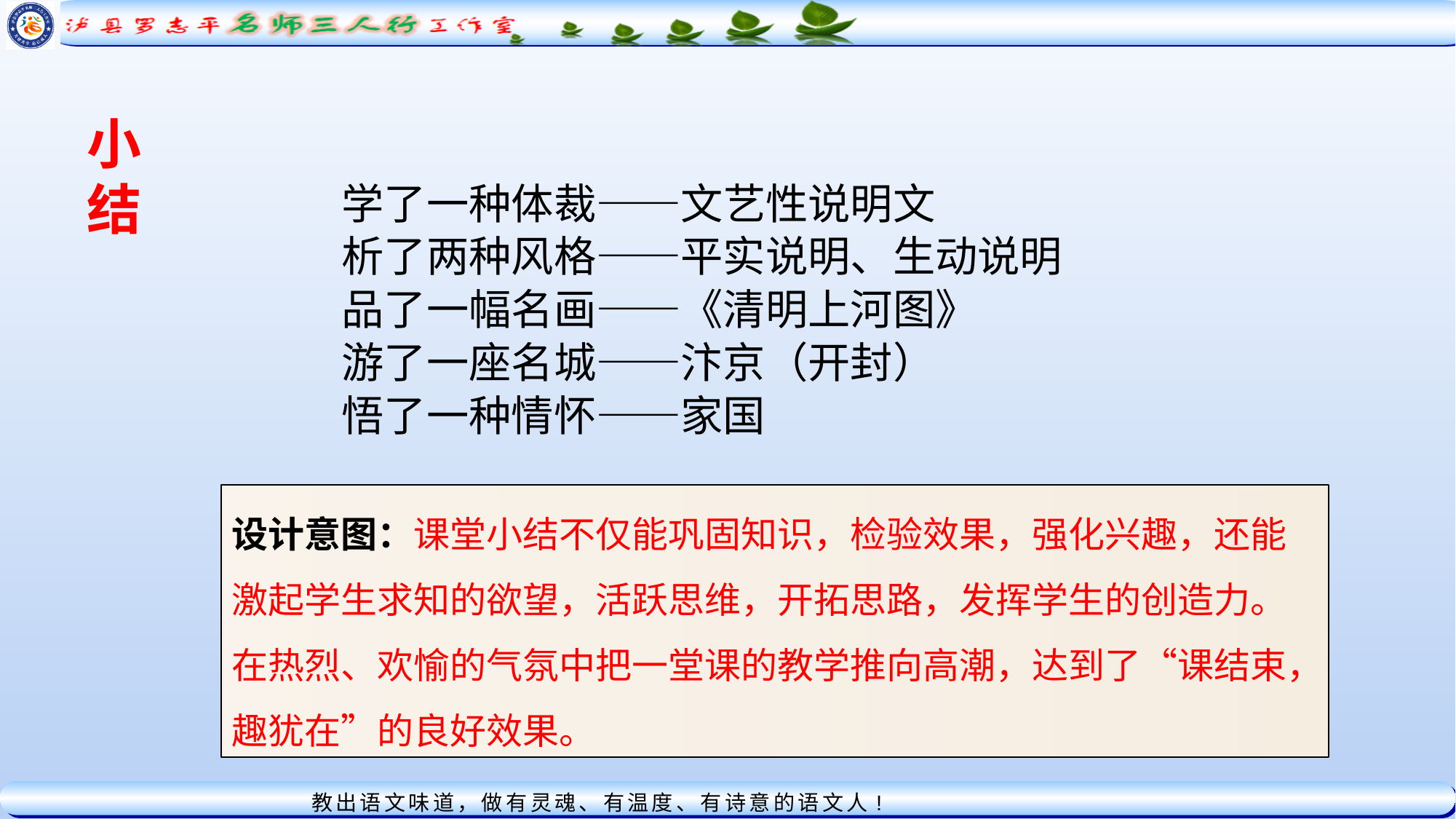

小
结
学了一种体裁——文艺性说明文
析了两种风格——平实说明、生动说明
品了一幅名画——《清明上河图》
游了一座名城——汴京（开封）
悟了一种情怀——家国

设计意图：课堂小结不仅能巩固知识，检验效果，强化兴趣，还能激起学生求知的欲望，活跃思维，开拓思路，发挥学生的创造力。在热烈、欢愉的气氛中把一堂课的教学推向高潮，达到了“课结束，趣犹在”的良好效果。